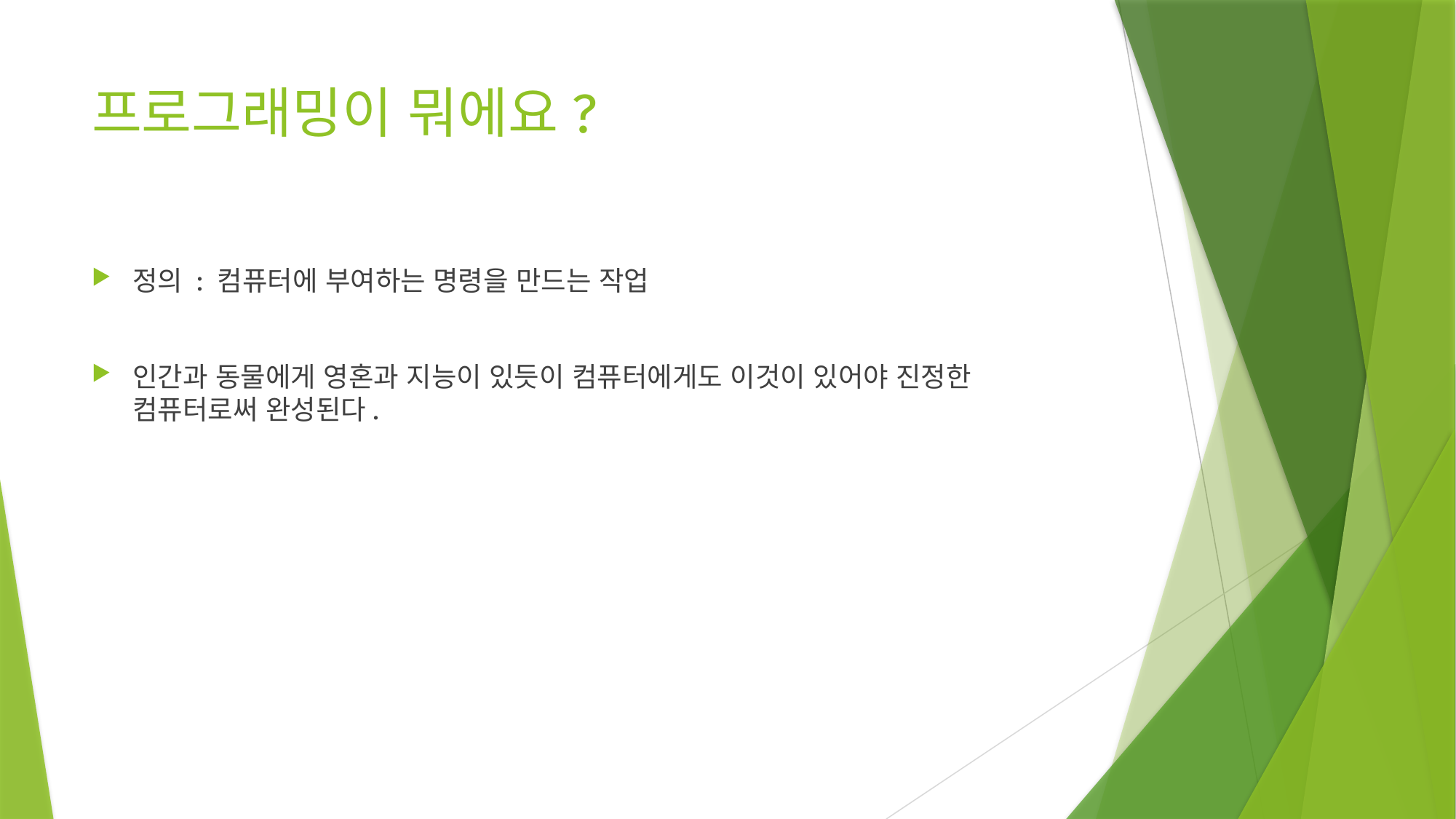

# 프로그래밍이 뭐에요?
정의 : 컴퓨터에 부여하는 명령을 만드는 작업

인간과 동물에게 영혼과 지능이 있듯이 컴퓨터에게도 이것이 있어야 진정한 컴퓨터로써 완성된다.